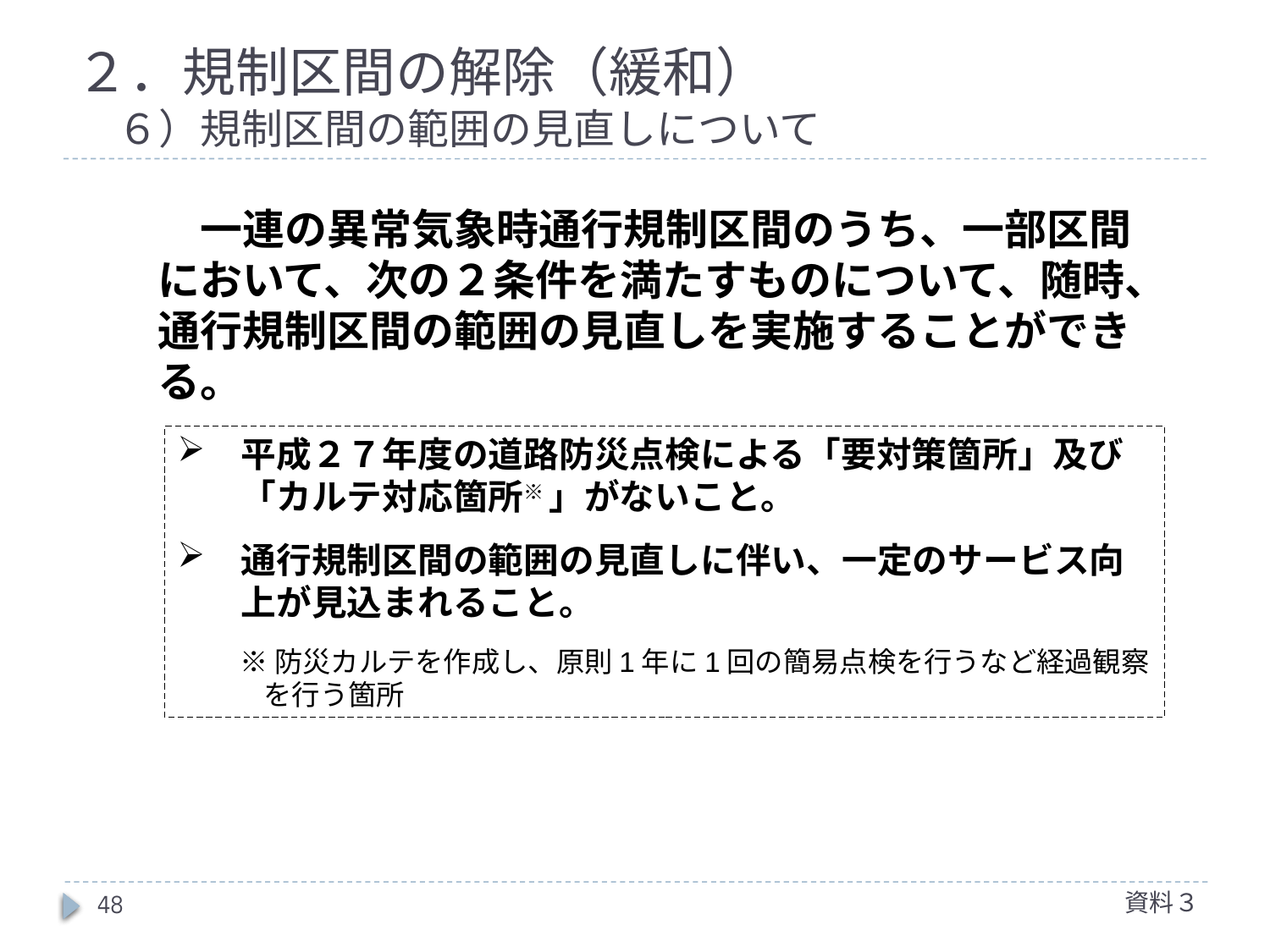

# ２．規制区間の解除（緩和） 　６）規制区間の範囲の見直しについて
　一連の異常気象時通行規制区間のうち、一部区間において、次の２条件を満たすものについて、随時、通行規制区間の範囲の見直しを実施することができる。
平成２７年度の道路防災点検による「要対策箇所」及び「カルテ対応箇所※ 」がないこと。
通行規制区間の範囲の見直しに伴い、一定のサービス向上が見込まれること。
※防災カルテを作成し、原則1年に1回の簡易点検を行うなど経過観察を行う箇所
資料３
48